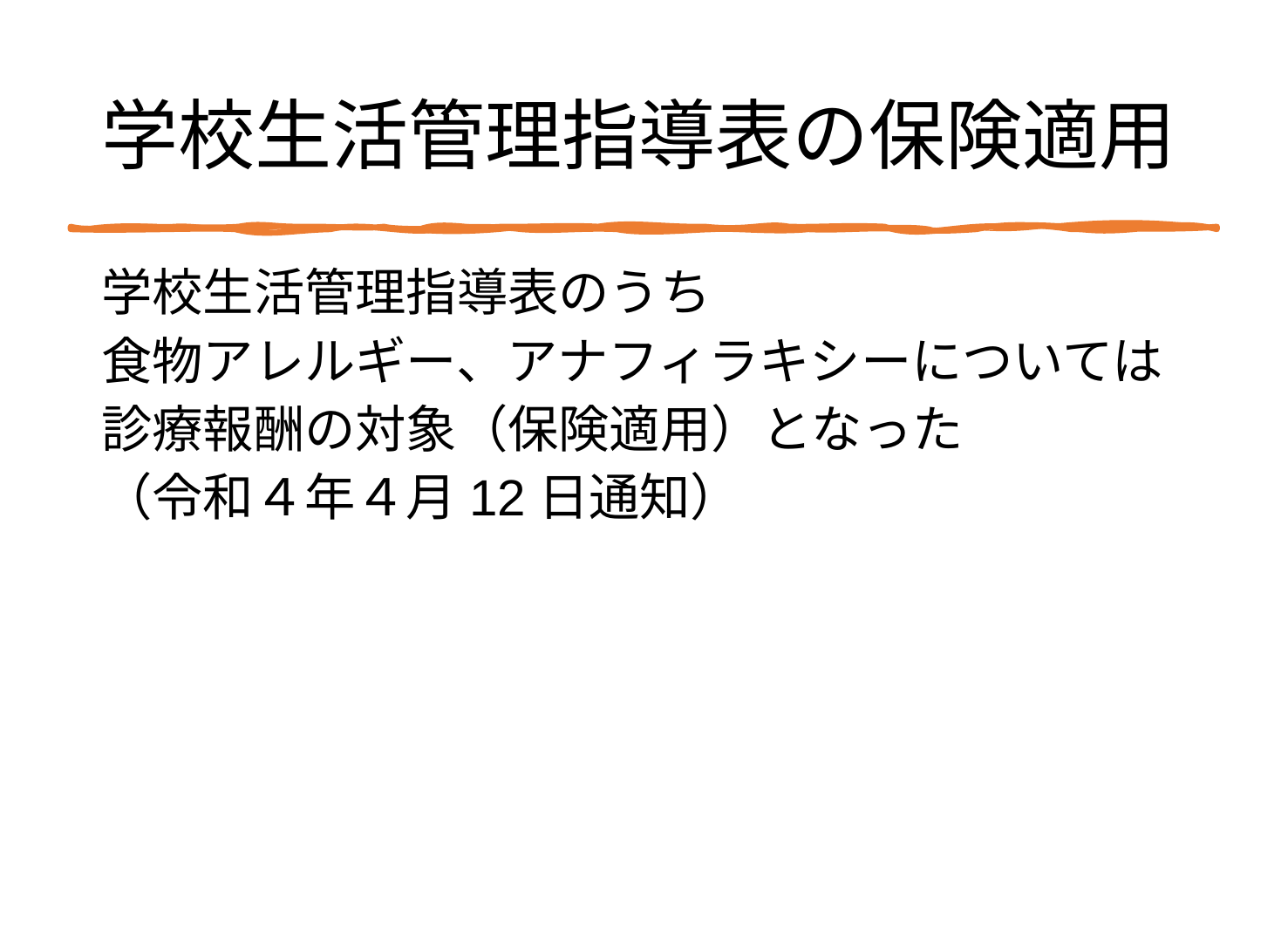

# 学校生活管理指導表の保険適用

学校生活管理指導表のうち
食物アレルギー、アナフィラキシーについては
診療報酬の対象（保険適用）となった
（令和４年４月12日通知）